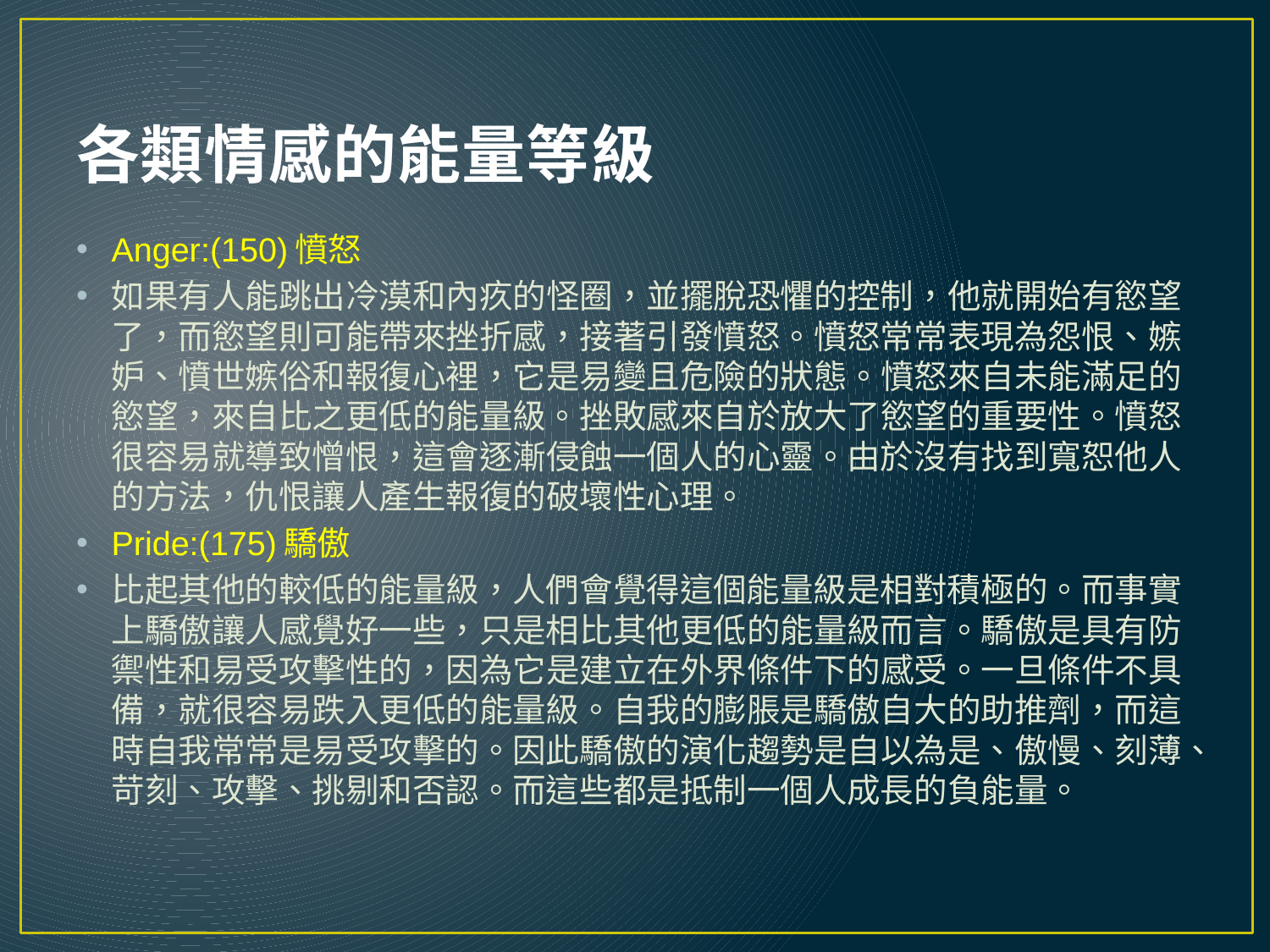

# 各類情感的能量等級
Anger:(150)憤怒
如果有人能跳出冷漠和內疚的怪圈，並擺脫恐懼的控制，他就開始有慾望了，而慾望則可能帶來挫折感，接著引發憤怒。憤怒常常表現為怨恨、嫉妒、憤世嫉俗和報復心裡，它是易變且危險的狀態。憤怒來自未能滿足的慾望，來自比之更低的能量級。挫敗感來自於放大了慾望的重要性。憤怒很容易就導致憎恨，這會逐漸侵蝕一個人的心靈。由於沒有找到寬恕他人的方法，仇恨讓人產生報復的破壞性心理。
Pride:(175)驕傲
比起其他的較低的能量級，人們會覺得這個能量級是相對積極的。而事實上驕傲讓人感覺好一些，只是相比其他更低的能量級而言。驕傲是具有防禦性和易受攻擊性的，因為它是建立在外界條件下的感受。一旦條件不具備，就很容易跌入更低的能量級。自我的膨脹是驕傲自大的助推劑，而這時自我常常是易受攻擊的。因此驕傲的演化趨勢是自以為是、傲慢、刻薄、苛刻、攻擊、挑剔和否認。而這些都是抵制一個人成長的負能量。